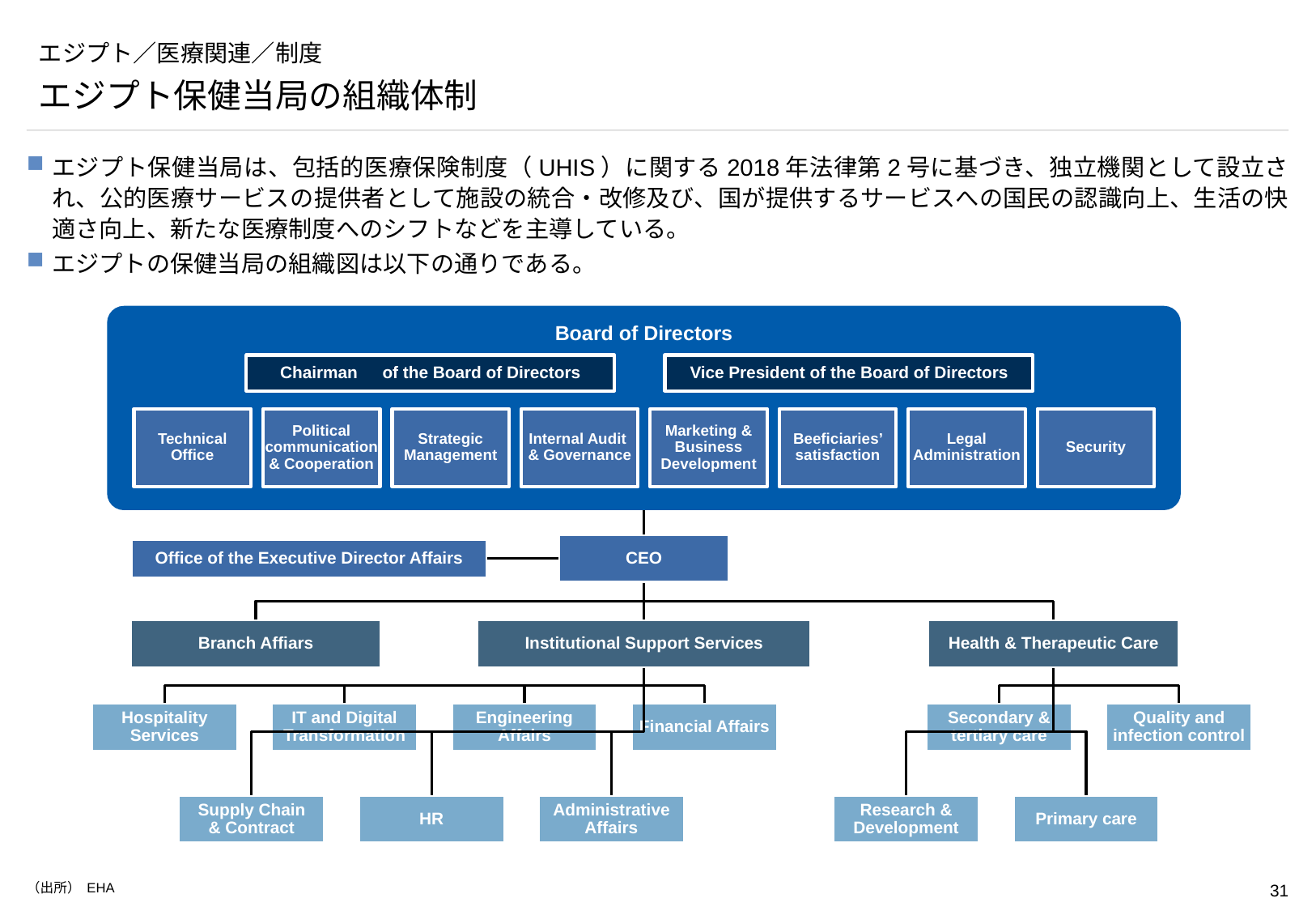

# エジプト／医療関連／制度
エジプト保健当局の組織体制
エジプト保健当局は、包括的医療保険制度（UHIS）に関する2018年法律第2号に基づき、独立機関として設立され、公的医療サービスの提供者として施設の統合・改修及び、国が提供するサービスへの国民の認識向上、生活の快適さ向上、新たな医療制度へのシフトなどを主導している。
エジプトの保健当局の組織図は以下の通りである。
Board of Directors
Chairman　of the Board of Directors
Vice President of the Board of Directors
Technical Office
Political communication & Cooperation
Strategic Management
Internal Audit
& Governance
Marketing & Business Development
Beeficiaries’ satisfaction
Legal Administration
Security
CEO
Office of the Executive Director Affairs
Branch Affiars
Institutional Support Services
Health & Therapeutic Care
Hospitality Services
IT and Digital Transformation
Engineering Affairs
Financial Affairs
Secondary & tertiary care
Quality and infection control
Supply Chain
& Contract
HR
Administrative Affairs
Research & Development
Primary care
（出所） EHA